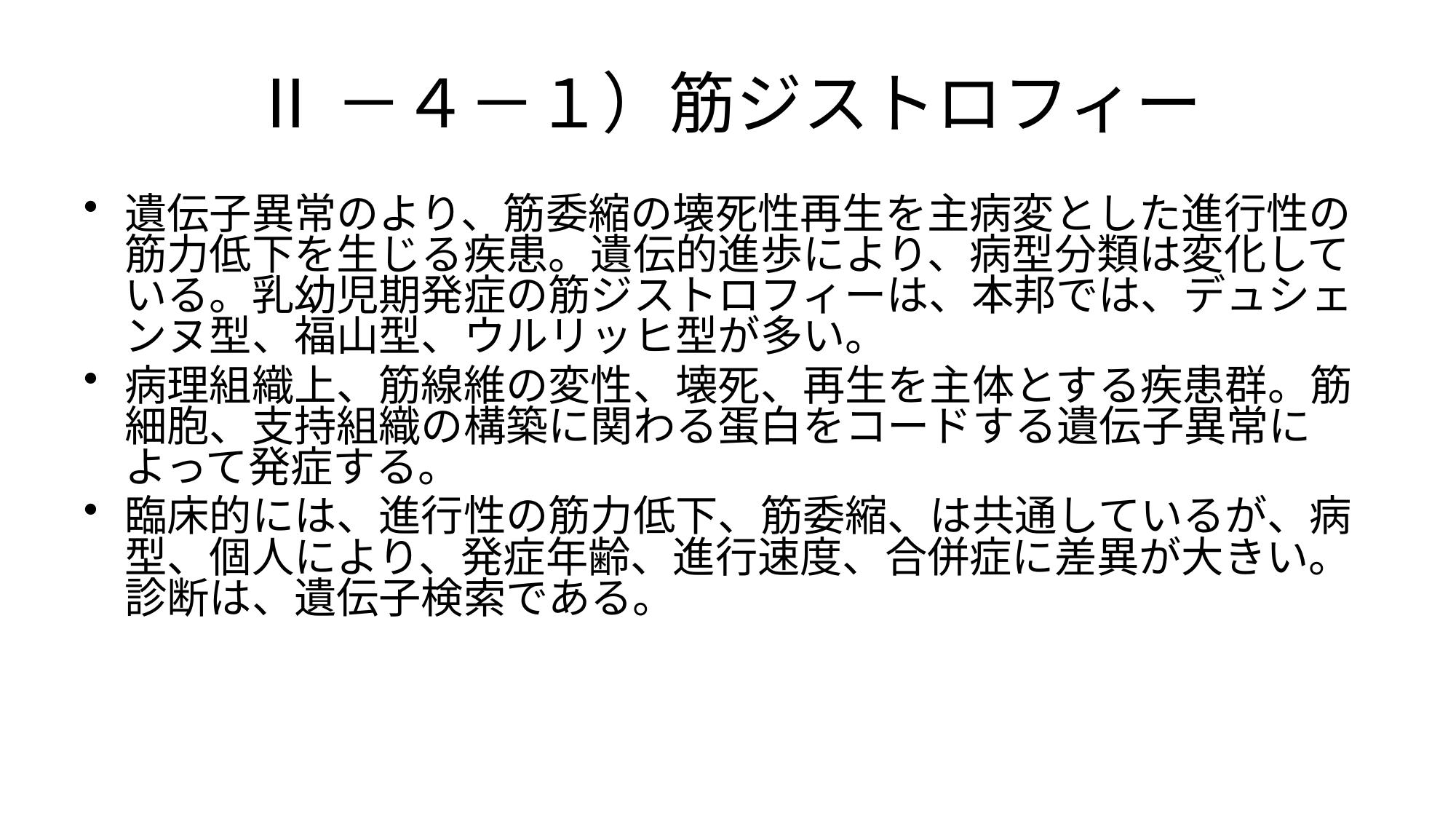

# Ⅱ－４－１）筋ジストロフィー
遺伝子異常のより、筋委縮の壊死性再生を主病変とした進行性の筋力低下を生じる疾患。遺伝的進歩により、病型分類は変化している。乳幼児期発症の筋ジストロフィーは、本邦では、デュシェンヌ型、福山型、ウルリッヒ型が多い。
病理組織上、筋線維の変性、壊死、再生を主体とする疾患群。筋細胞、支持組織の構築に関わる蛋白をコードする遺伝子異常によって発症する。
臨床的には、進行性の筋力低下、筋委縮、は共通しているが、病型、個人により、発症年齢、進行速度、合併症に差異が大きい。診断は、遺伝子検索である。